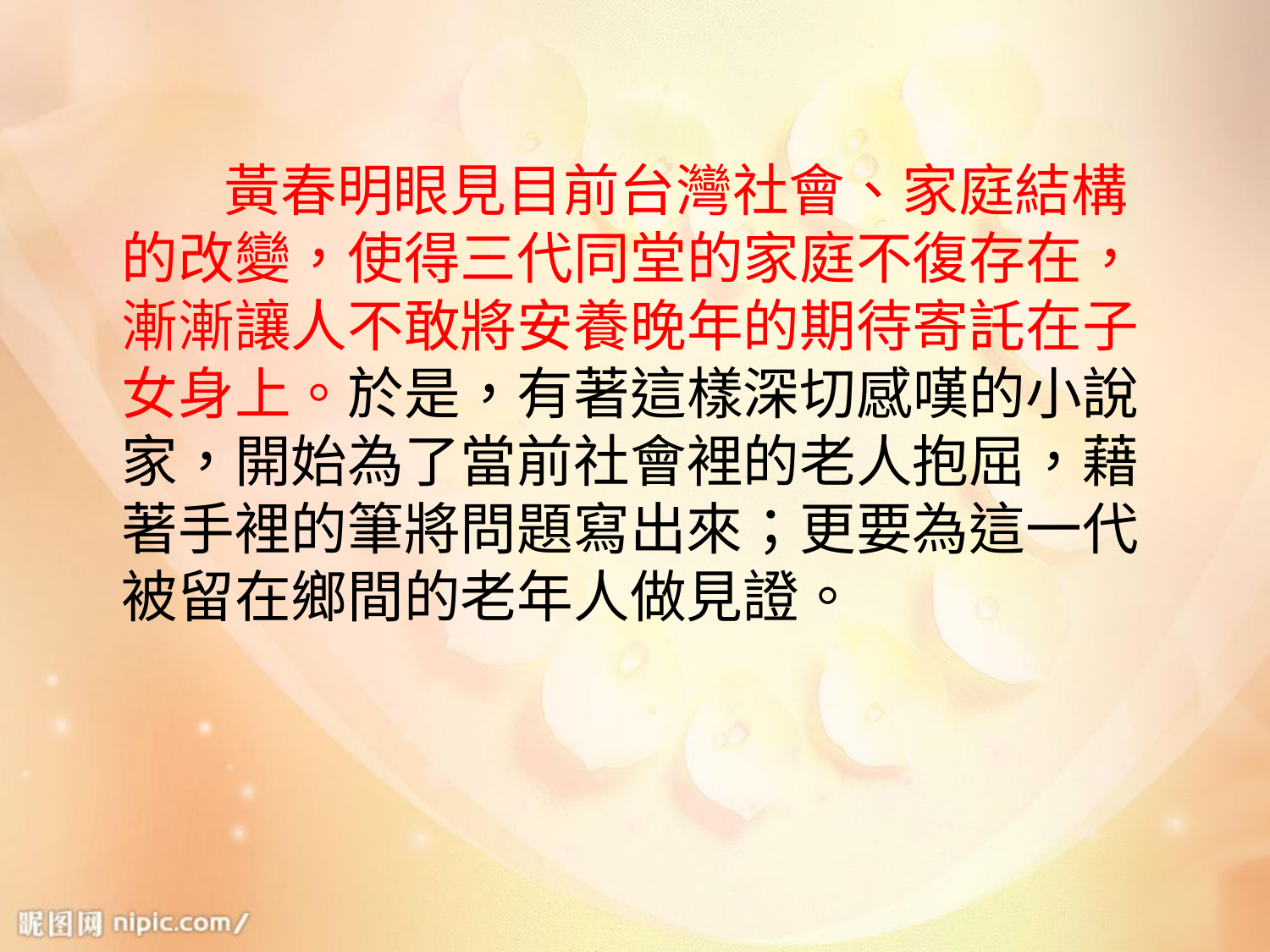

黃春明眼見目前台灣社會、家庭結構的改變，使得三代同堂的家庭不復存在，漸漸讓人不敢將安養晚年的期待寄託在子女身上。於是，有著這樣深切感嘆的小說家，開始為了當前社會裡的老人抱屈，藉著手裡的筆將問題寫出來；更要為這一代被留在鄉間的老年人做見證。